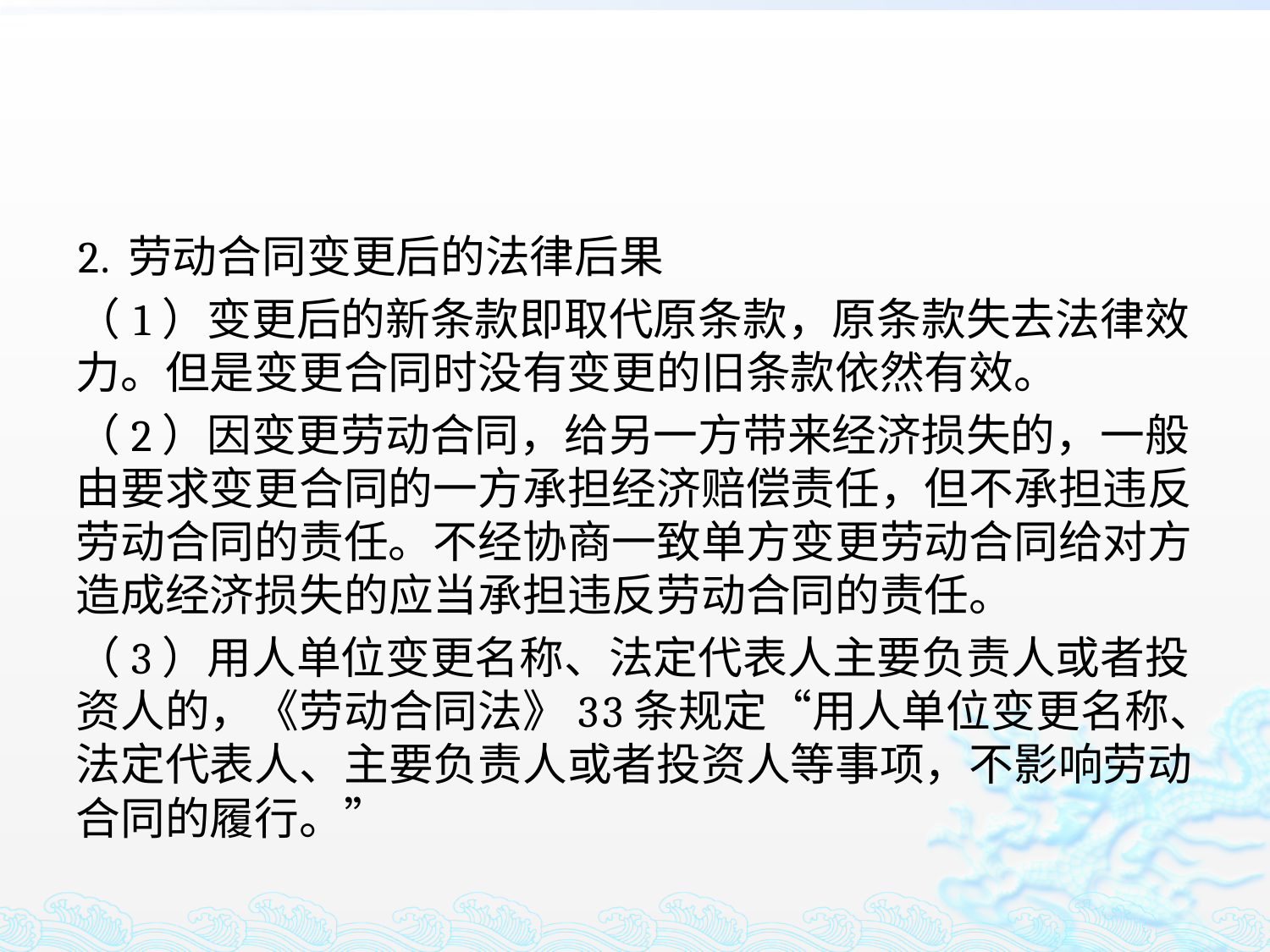

#
2. 劳动合同变更后的法律后果
（1）变更后的新条款即取代原条款，原条款失去法律效力。但是变更合同时没有变更的旧条款依然有效。
（2）因变更劳动合同，给另一方带来经济损失的，一般由要求变更合同的一方承担经济赔偿责任，但不承担违反劳动合同的责任。不经协商一致单方变更劳动合同给对方造成经济损失的应当承担违反劳动合同的责任。
（3）用人单位变更名称、法定代表人主要负责人或者投资人的，《劳动合同法》33条规定“用人单位变更名称、法定代表人、主要负责人或者投资人等事项，不影响劳动合同的履行。”